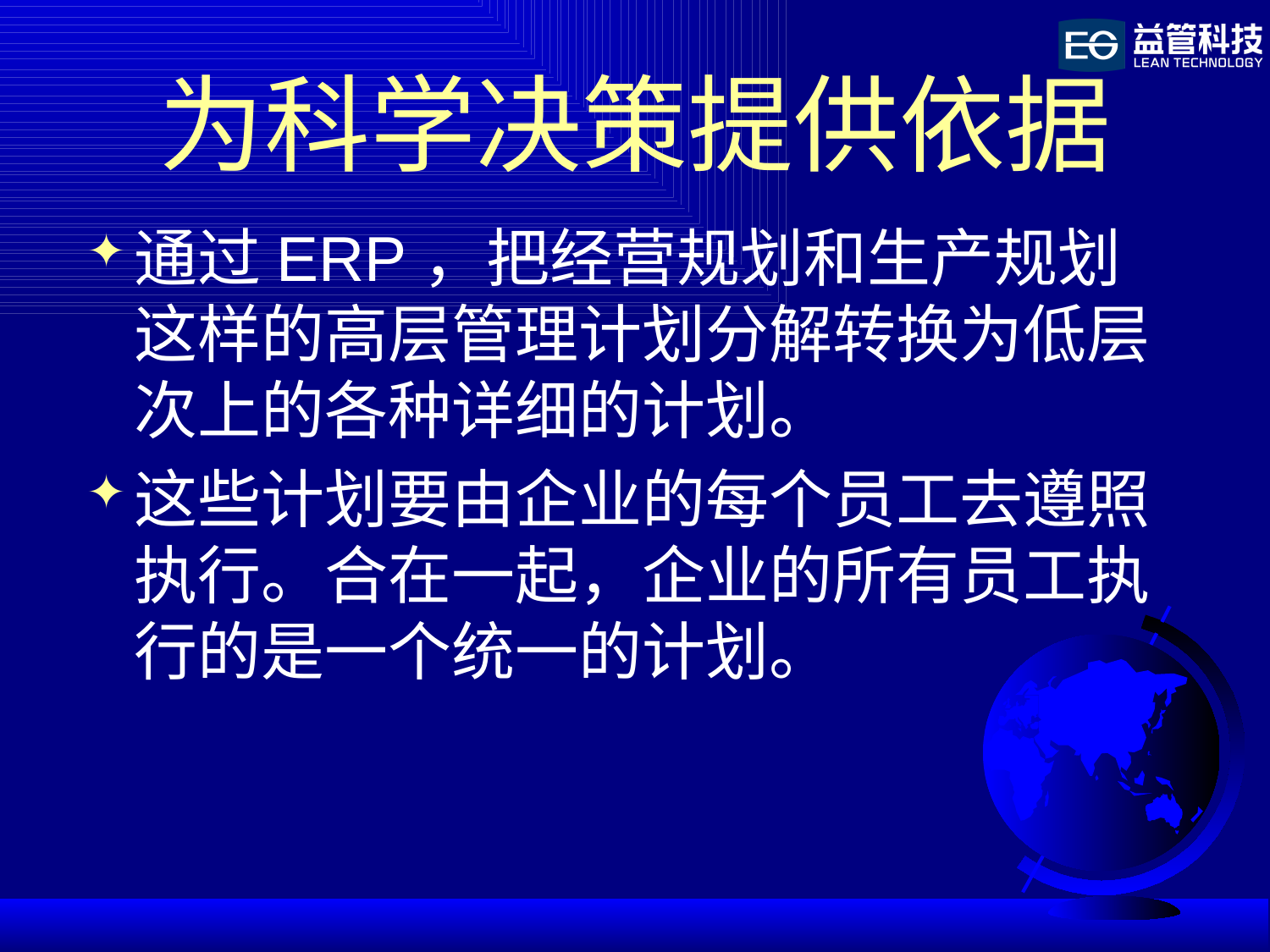

# 为科学决策提供依据
通过ERP，把经营规划和生产规划这样的高层管理计划分解转换为低层次上的各种详细的计划。
这些计划要由企业的每个员工去遵照执行。合在一起，企业的所有员工执行的是一个统一的计划。

24